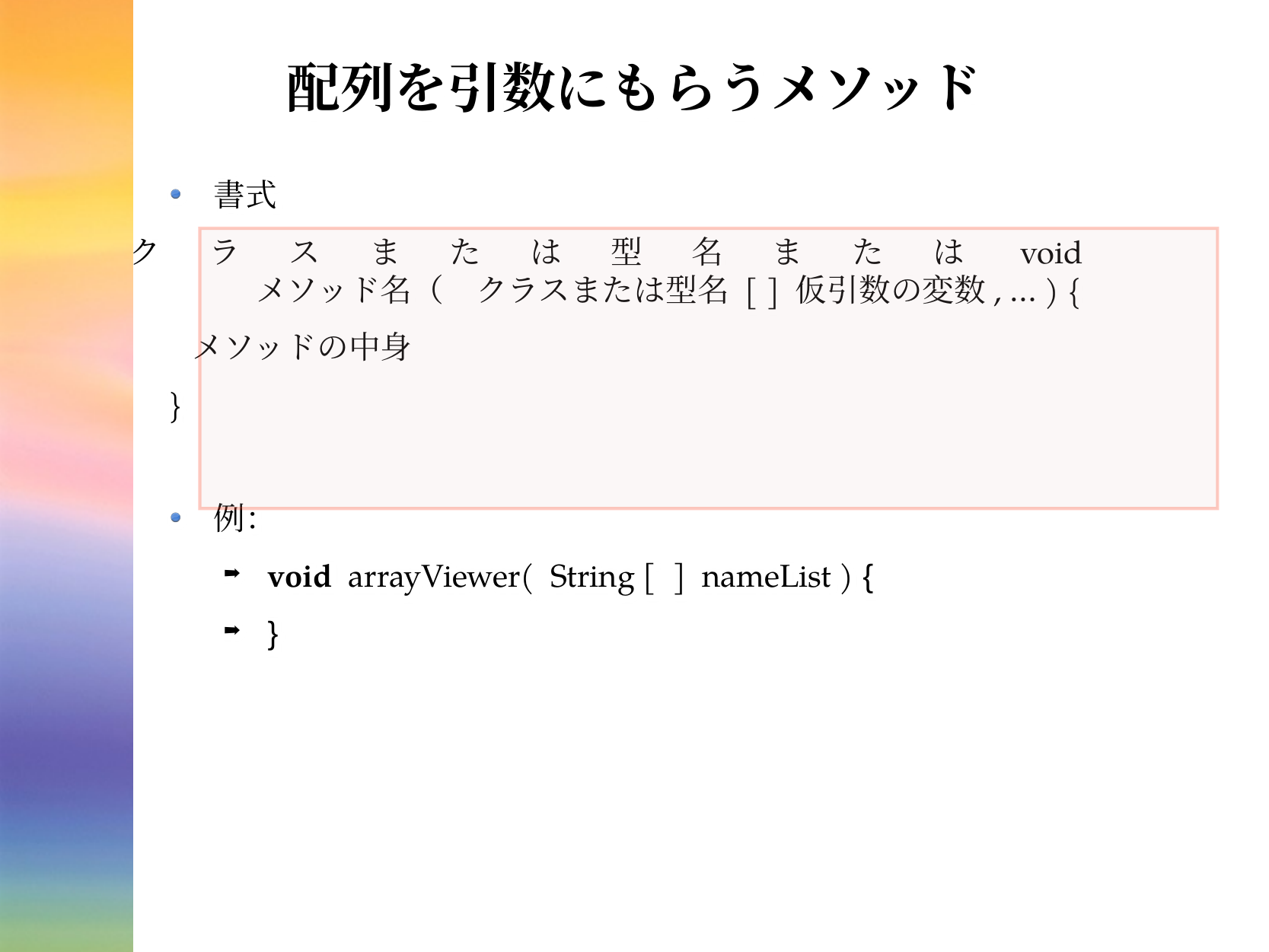

# 配列を引数にもらうメソッド
書式
クラスまたは型名またはvoid
　　　　メソッド名（　クラスまたは型名 [ ] 仮引数の変数, … ) {
　　メソッドの中身
　}

例：
void  arrayViewer(  String [  ]  nameList ) {
}